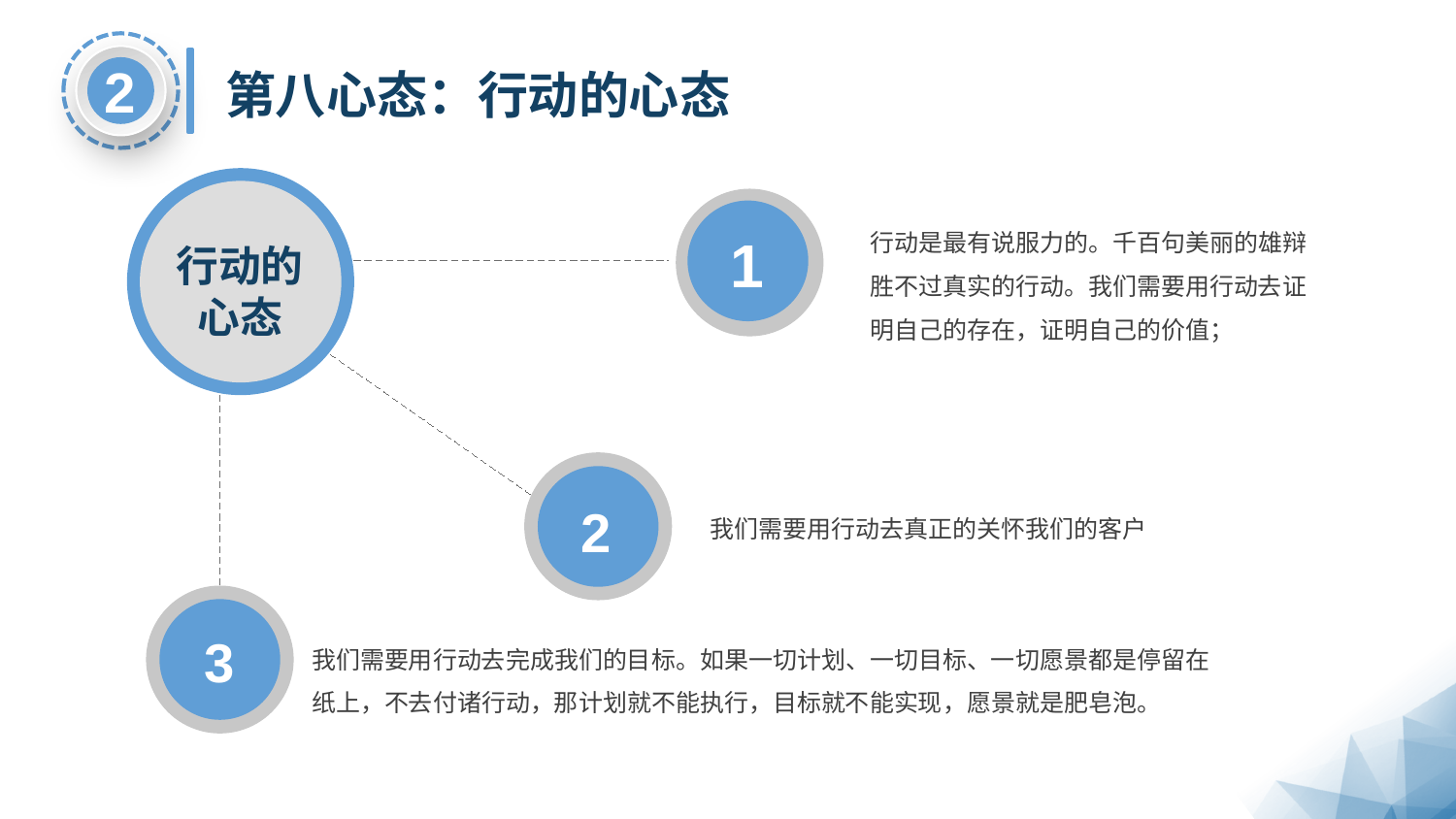

第八心态：行动的心态

行动的心态

行动是最有说服力的。千百句美丽的雄辩胜不过真实的行动。我们需要用行动去证明自己的存在，证明自己的价值；
1

2
我们需要用行动去真正的关怀我们的客户

3
我们需要用行动去完成我们的目标。如果一切计划、一切目标、一切愿景都是停留在纸上，不去付诸行动，那计划就不能执行，目标就不能实现，愿景就是肥皂泡。